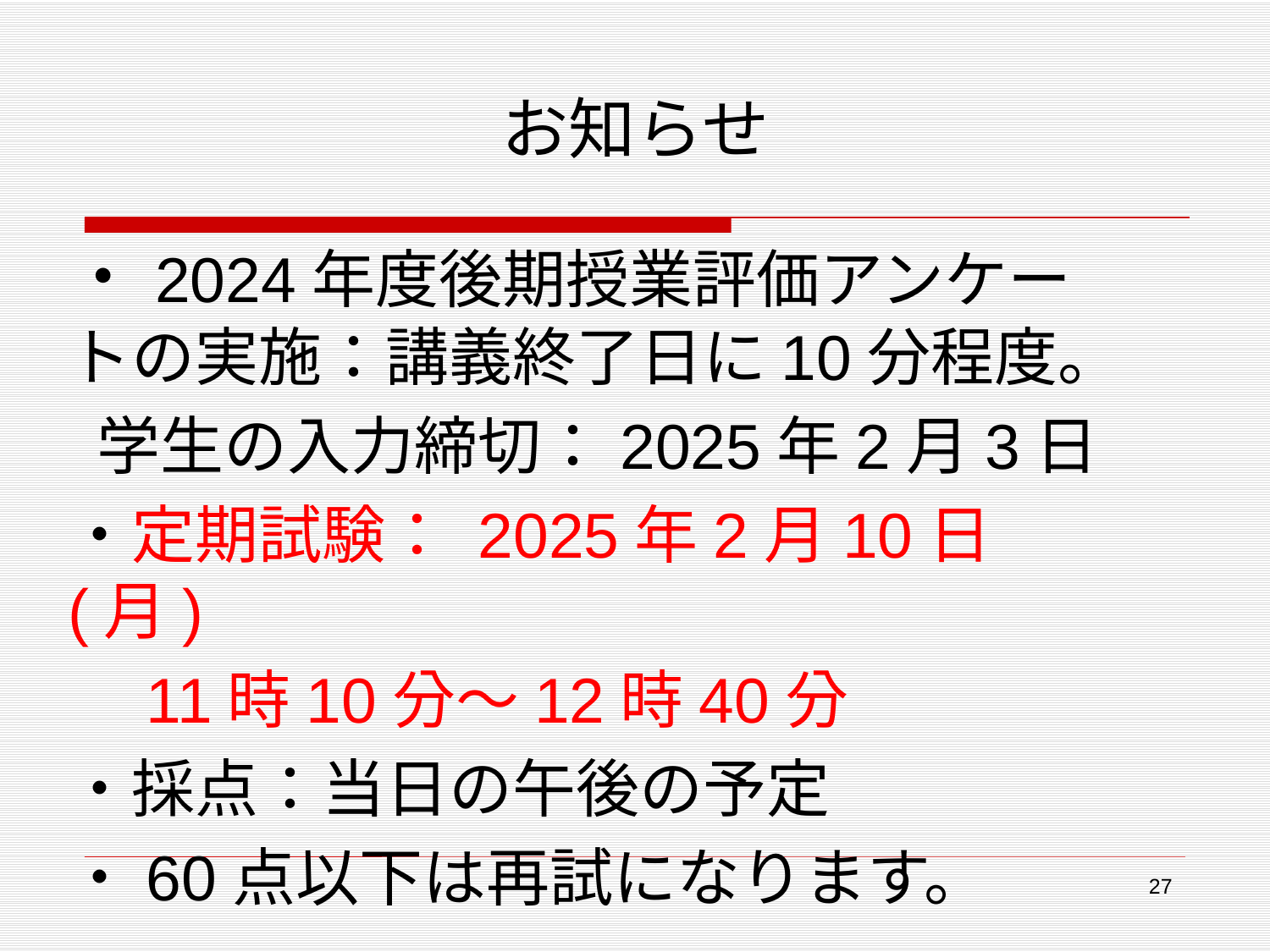

# お知らせ
・2024年度後期授業評価アンケートの実施：講義終了日に10分程度。
 学生の入力締切：2025年2月3日
・定期試験： 2025年2月10日(月)
　11時10分～12時40分
・採点：当日の午後の予定
・60点以下は再試になります。

27